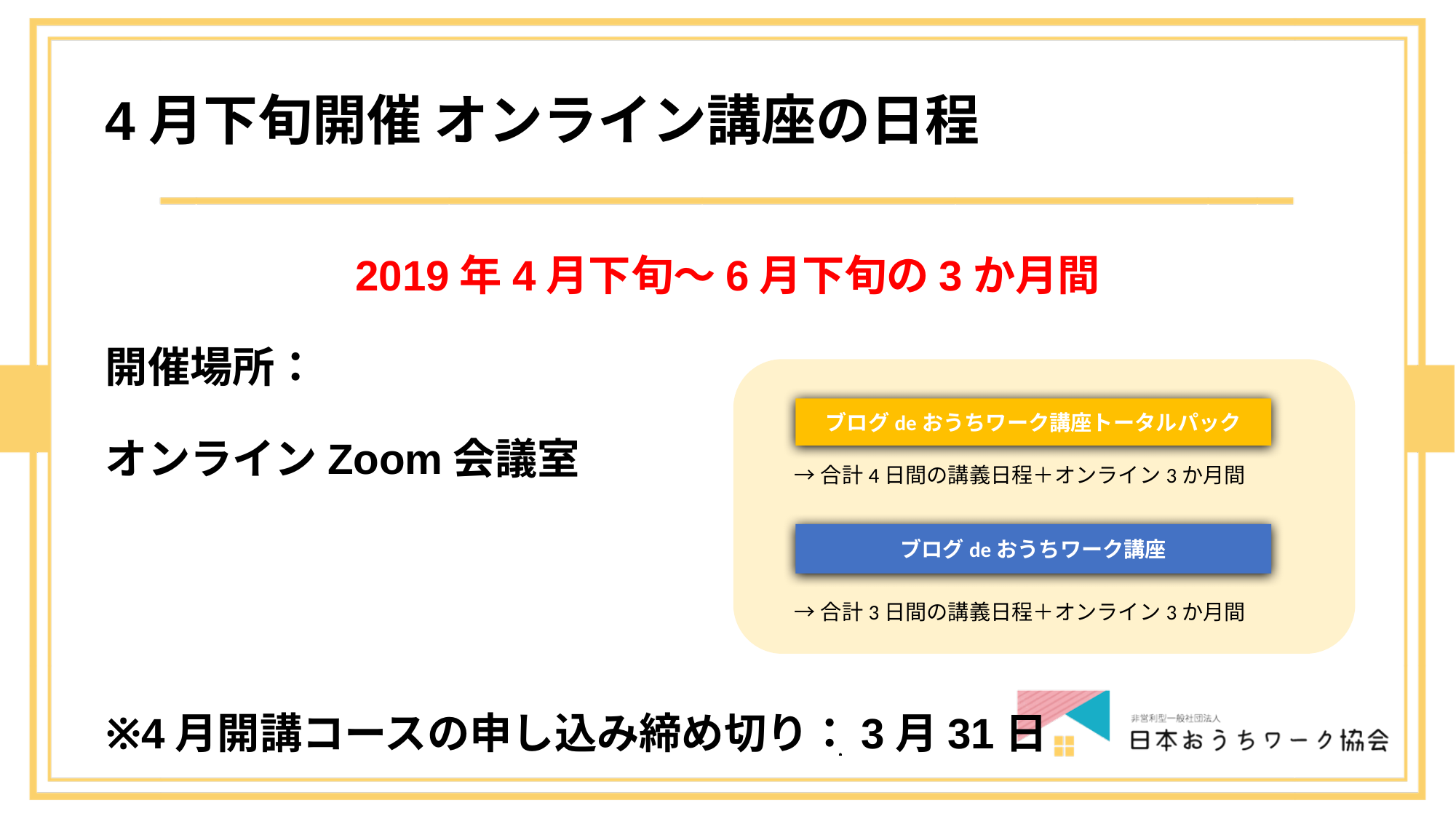

# 4月下旬開催 オンライン講座の日程
2019年4月下旬～6月下旬の3か月間
開催場所：
オンラインZoom会議室

※4月開講コースの申し込み締め切り：3月31日

ブログdeおうちワーク講座トータルパック
→合計4日間の講義日程＋オンライン3か月間
ブログdeおうちワーク講座
→合計3日間の講義日程＋オンライン3か月間